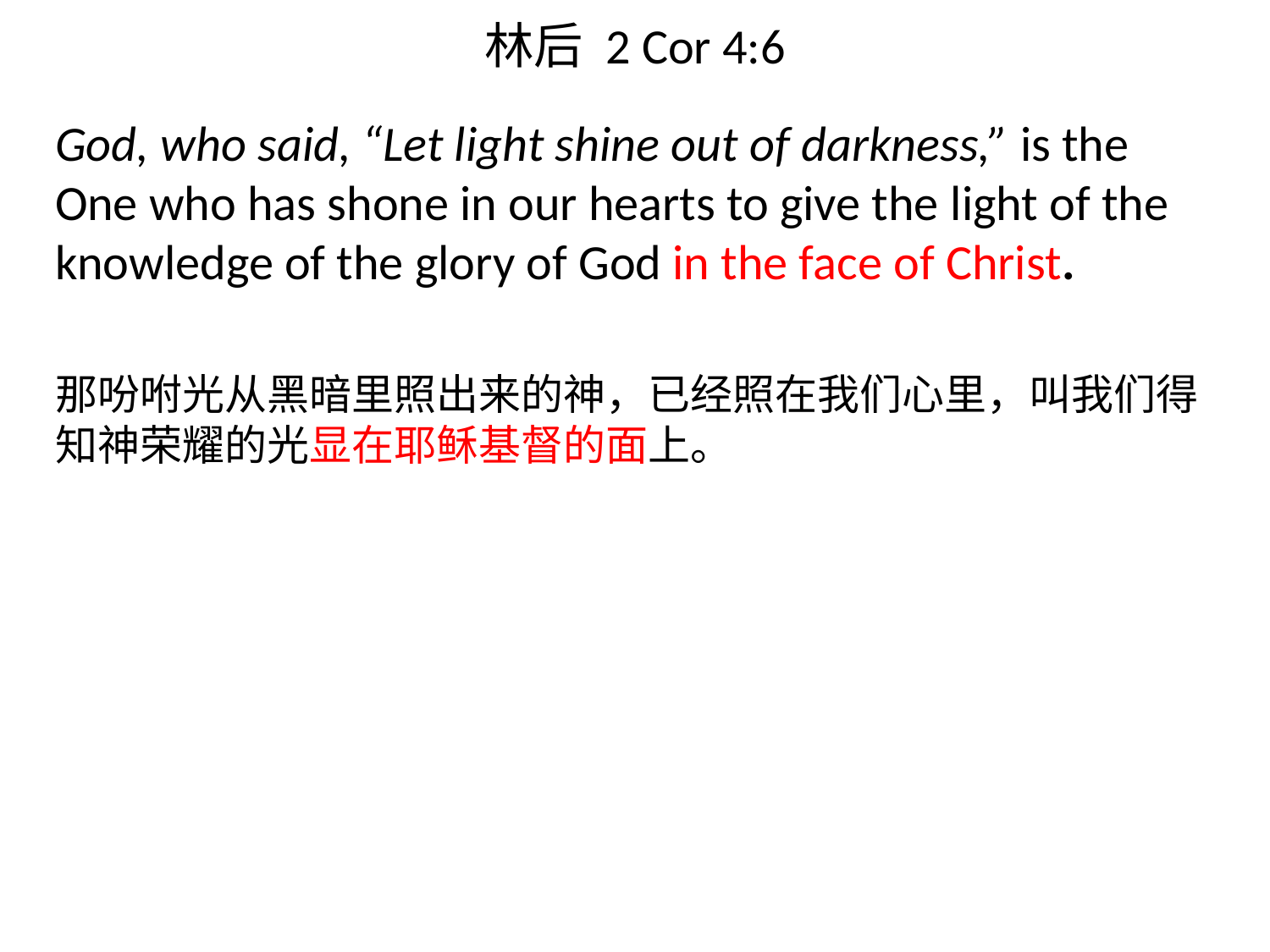

# 林后 2 Cor 4:6
God, who said, “Let light shine out of darkness,” is the One who has shone in our hearts to give the light of the knowledge of the glory of God in the face of Christ.

那吩咐光从黑暗里照出来的神，已经照在我们心里，叫我们得知神荣耀的光显在耶稣基督的面上。